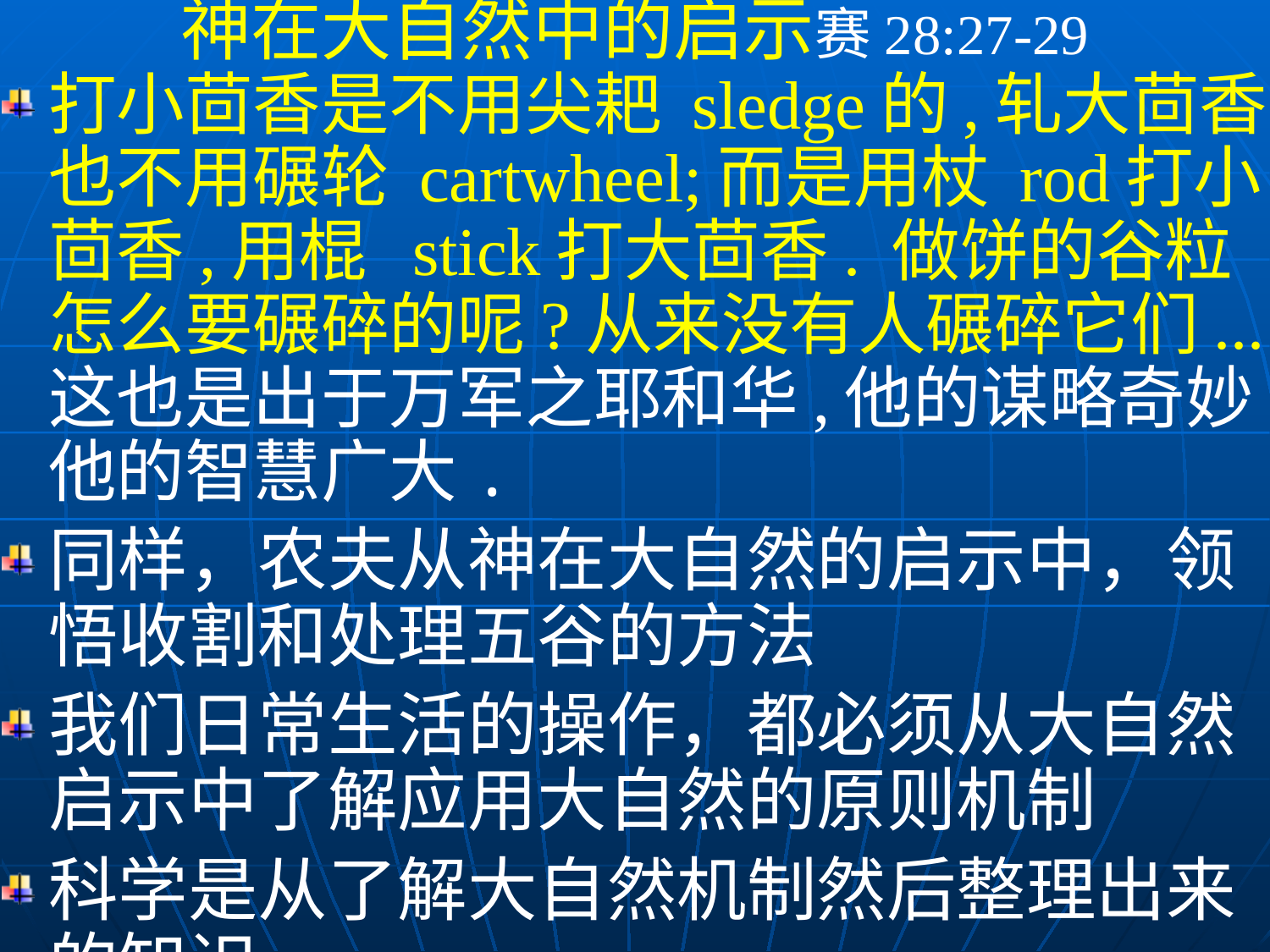

神在大自然中的启示赛28:27-29
打小茴香是不用尖耙 sledge的,轧大茴香也不用碾轮 cartwheel;而是用杖 rod打小茴香,用棍  stick打大茴香. 做饼的谷粒怎么要碾碎的呢?从来没有人碾碎它们... 这也是出于万军之耶和华,他的谋略奇妙,他的智慧广大.
同样，农夫从神在大自然的启示中，领悟收割和处理五谷的方法
我们日常生活的操作，都必须从大自然启示中了解应用大自然的原则机制
科学是从了解大自然机制然后整理出来的知识